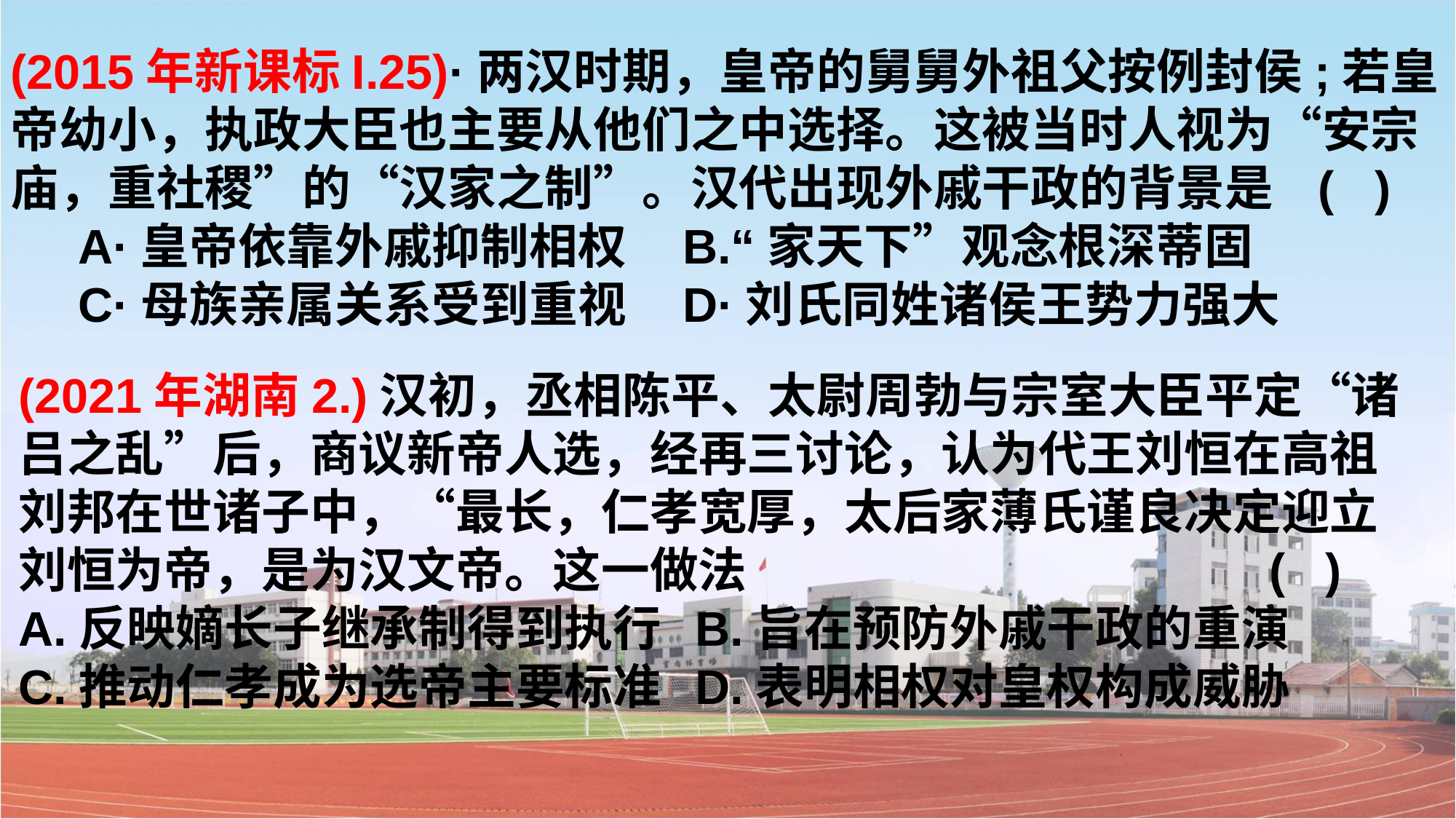

(2015年新课标I.25)·两汉时期，皇帝的舅舅外祖父按例封侯;若皇帝幼小，执政大臣也主要从他们之中选择。这被当时人视为“安宗庙，重社稷”的“汉家之制”。汉代出现外戚干政的背景是   (   )
     A·皇帝依靠外戚抑制相权    B.“家天下”观念根深蒂固
     C·母族亲属关系受到重视    D·刘氏同姓诸侯王势力强大
(2021年湖南2.)汉初，丞相陈平、太尉周勃与宗室大臣平定“诸吕之乱”后，商议新帝人选，经再三讨论，认为代王刘恒在高祖刘邦在世诸子中，“最长，仁孝宽厚，太后家薄氏谨良决定迎立刘恒为帝，是为汉文帝。这一做法                                              (   )
A.反映嫡长子继承制得到执行  B.旨在预防外戚干政的重演
C.推动仁孝成为选帝主要标准  D.表明相权对皇权构成威胁